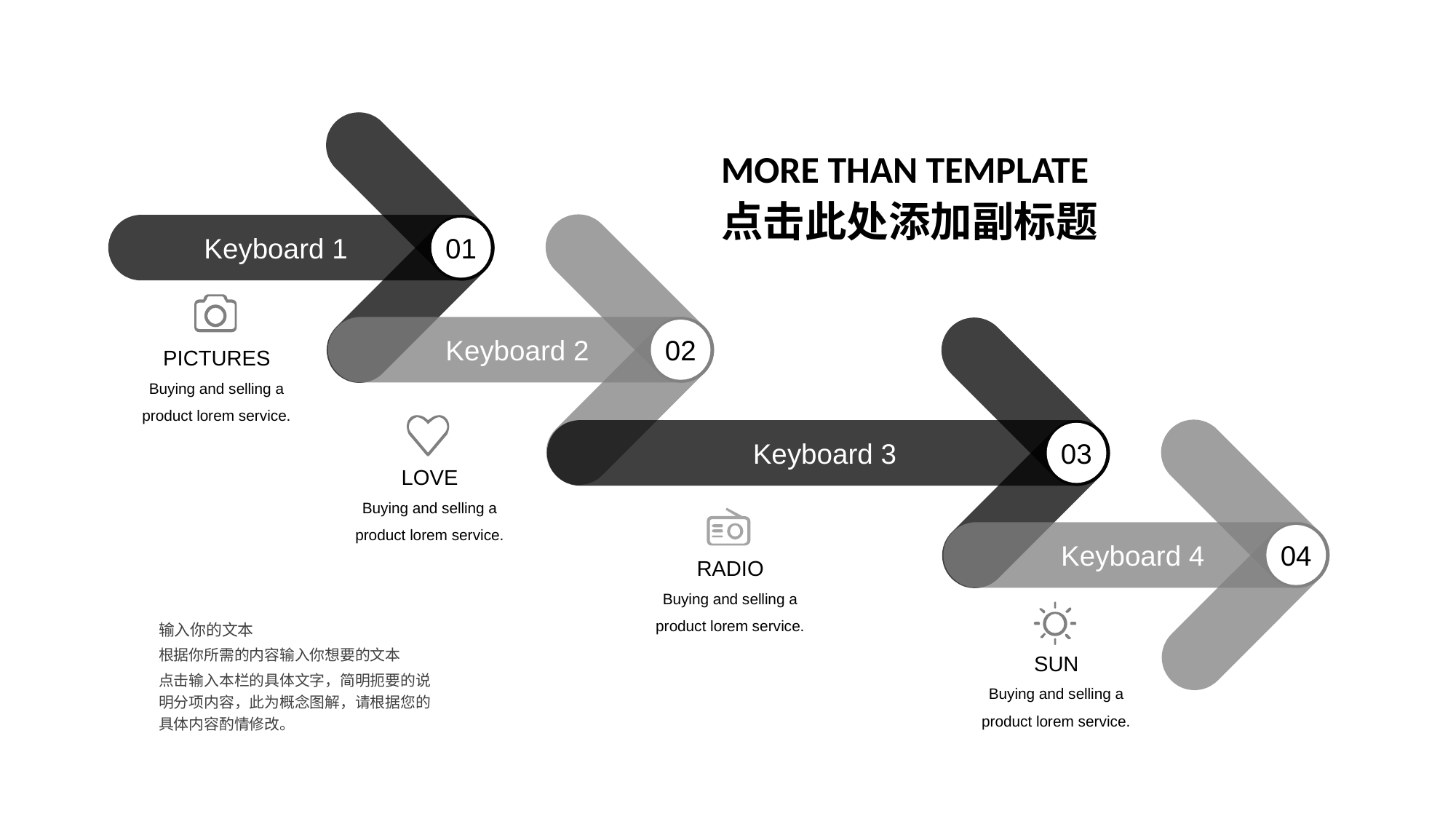

MORE THAN TEMPLATE
点击此处添加副标题

Keyboard 1
01

Keyboard 2
02
PICTURES
Buying and selling a product lorem service.

Keyboard 3
03
LOVE

Buying and selling a product lorem service.

Keyboard 4
04
RADIO

Buying and selling a product lorem service.

输入你的文本
根据你所需的内容输入你想要的文本
点击输入本栏的具体文字，简明扼要的说明分项内容，此为概念图解，请根据您的具体内容酌情修改。
SUN
Buying and selling a product lorem service.